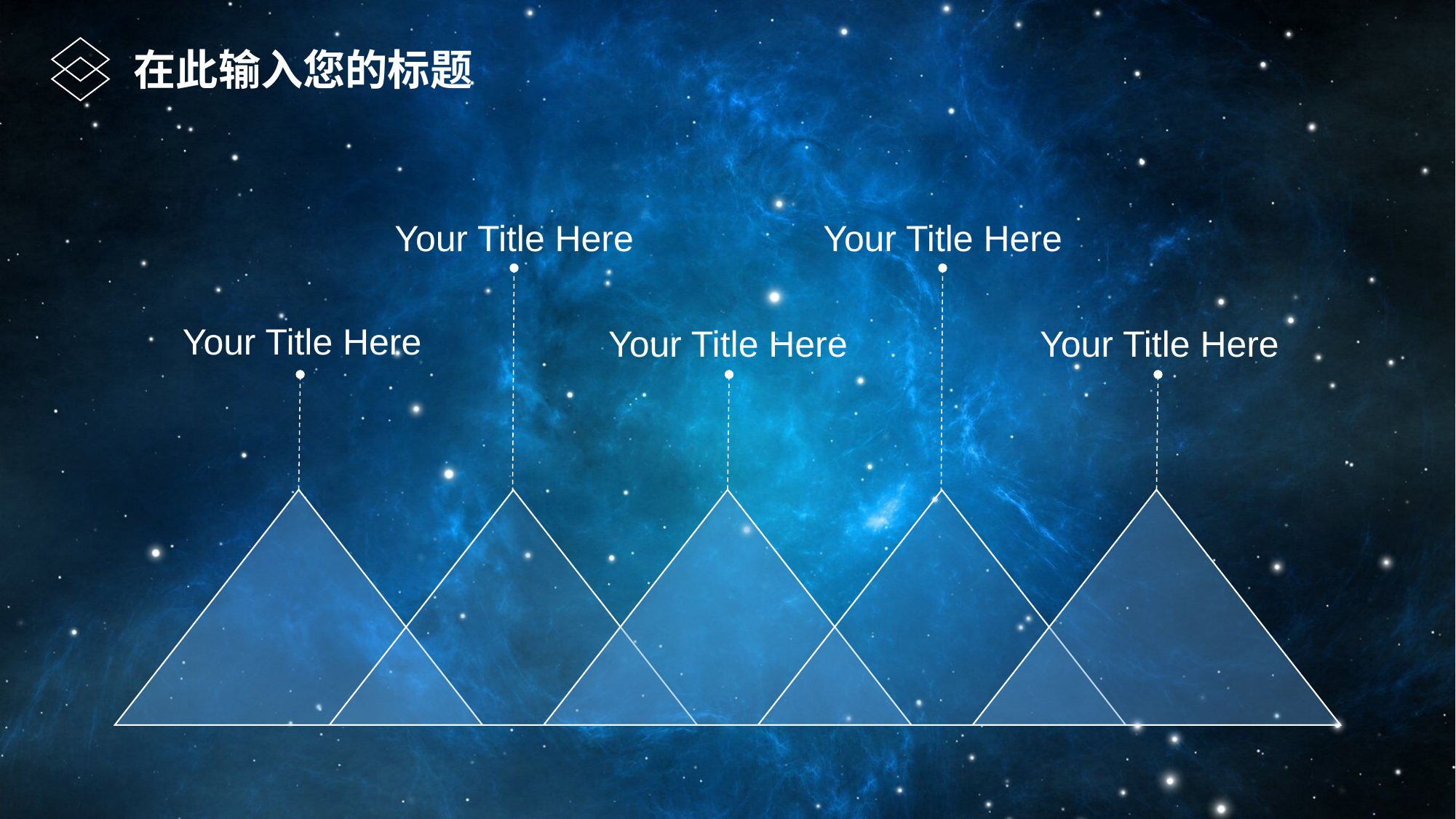

在此输入您的标题
Your Title Here
Your Title Here

Your Title Here
Your Title Here
Your Title Here